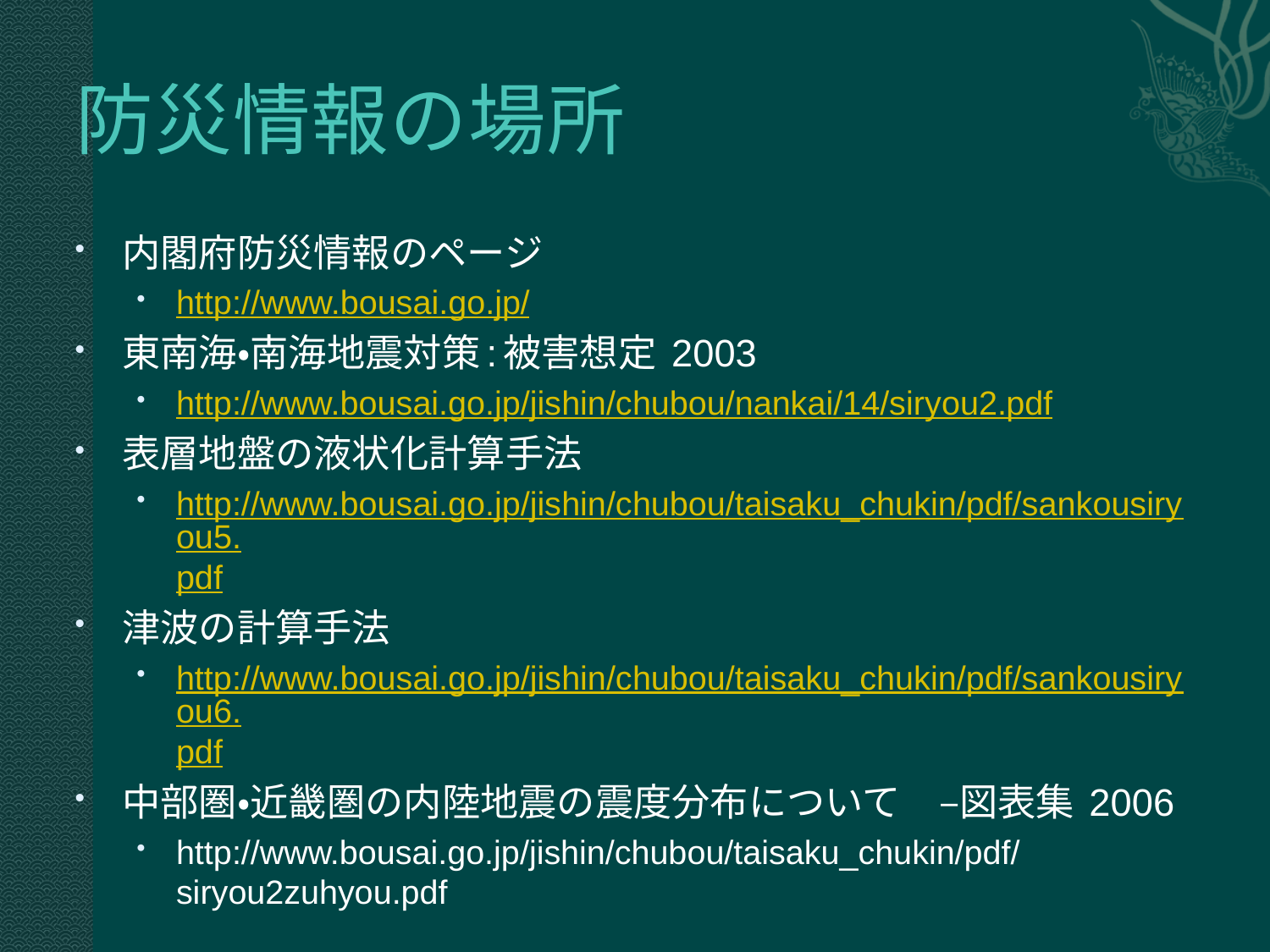

# 防災情報の場所
内閣府防災情報のページ
http://www.bousai.go.jp/
東南海・南海地震対策:被害想定 2003
http://www.bousai.go.jp/jishin/chubou/nankai/14/siryou2.pdf
表層地盤の液状化計算手法
http://www.bousai.go.jp/jishin/chubou/taisaku_chukin/pdf/sankousiryou5.pdf
津波の計算手法
http://www.bousai.go.jp/jishin/chubou/taisaku_chukin/pdf/sankousiryou6.pdf
中部圏・近畿圏の内陸地震の震度分布について　–図表集 2006
http://www.bousai.go.jp/jishin/chubou/taisaku_chukin/pdf/siryou2zuhyou.pdf